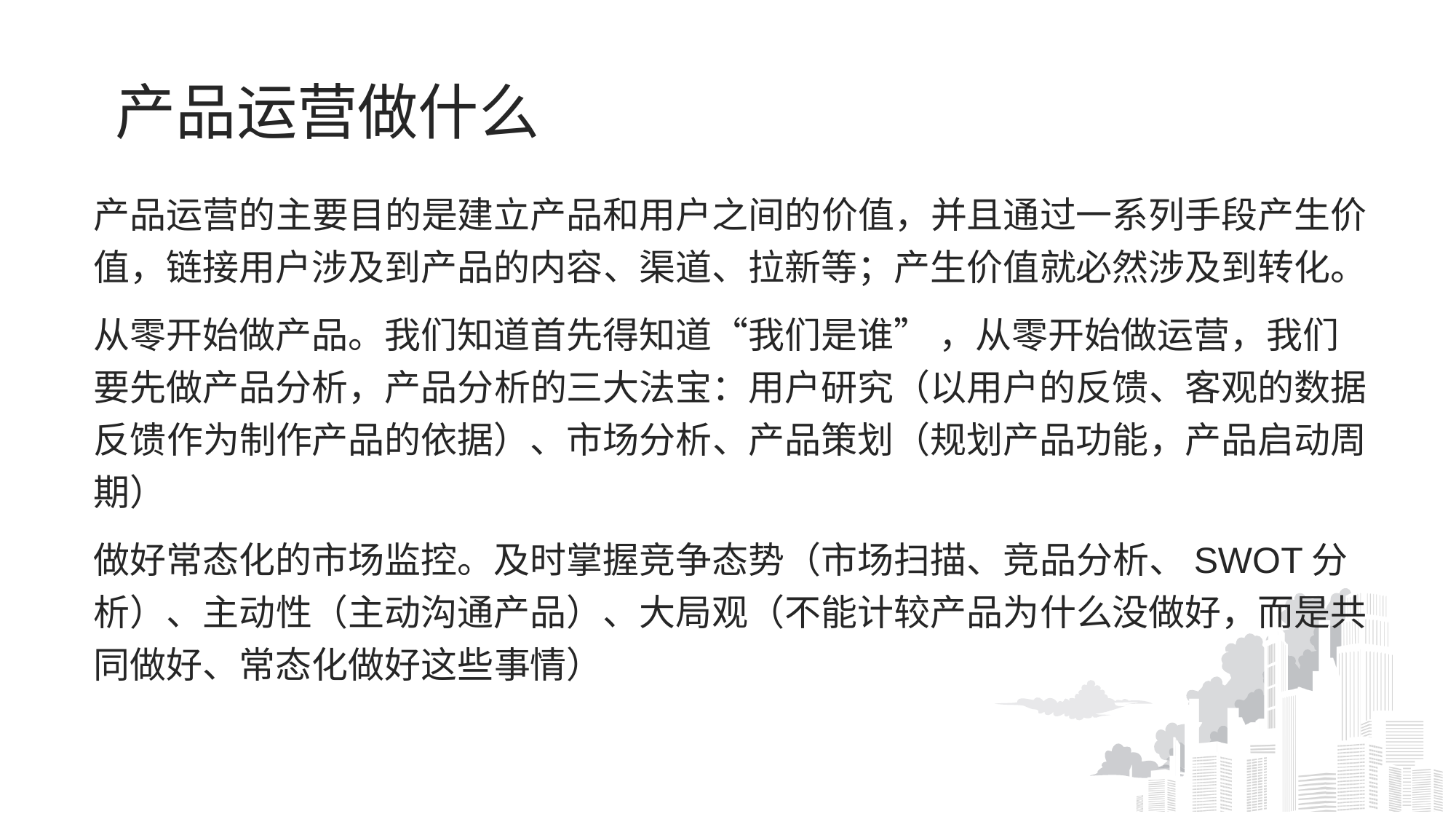

# 产品运营做什么
产品运营的主要目的是建立产品和用户之间的价值，并且通过一系列手段产生价值，链接用户涉及到产品的内容、渠道、拉新等；产生价值就必然涉及到转化。
从零开始做产品。我们知道首先得知道“我们是谁” ，从零开始做运营，我们要先做产品分析，产品分析的三大法宝：用户研究（以用户的反馈、客观的数据反馈作为制作产品的依据）、市场分析、产品策划（规划产品功能，产品启动周期）
做好常态化的市场监控。及时掌握竞争态势（市场扫描、竞品分析、SWOT分析）、主动性（主动沟通产品）、大局观（不能计较产品为什么没做好，而是共同做好、常态化做好这些事情）